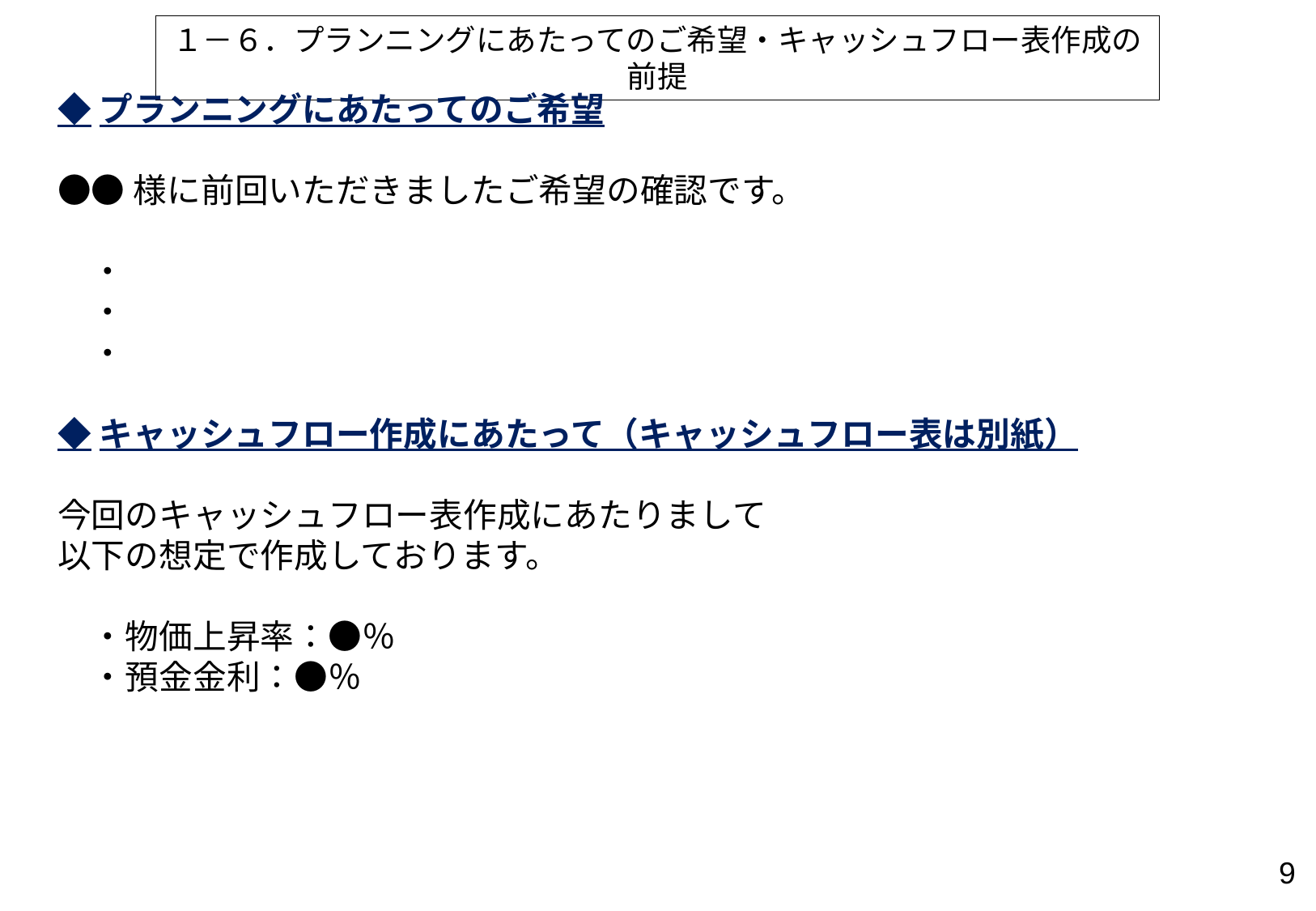

１－６．プランニングにあたってのご希望・キャッシュフロー表作成の前提
◆プランニングにあたってのご希望

●●様に前回いただきましたご希望の確認です。

　・
　・
　・

◆キャッシュフロー作成にあたって（キャッシュフロー表は別紙）

今回のキャッシュフロー表作成にあたりまして
以下の想定で作成しております。

　・物価上昇率：●％
　・預金金利：●％
9